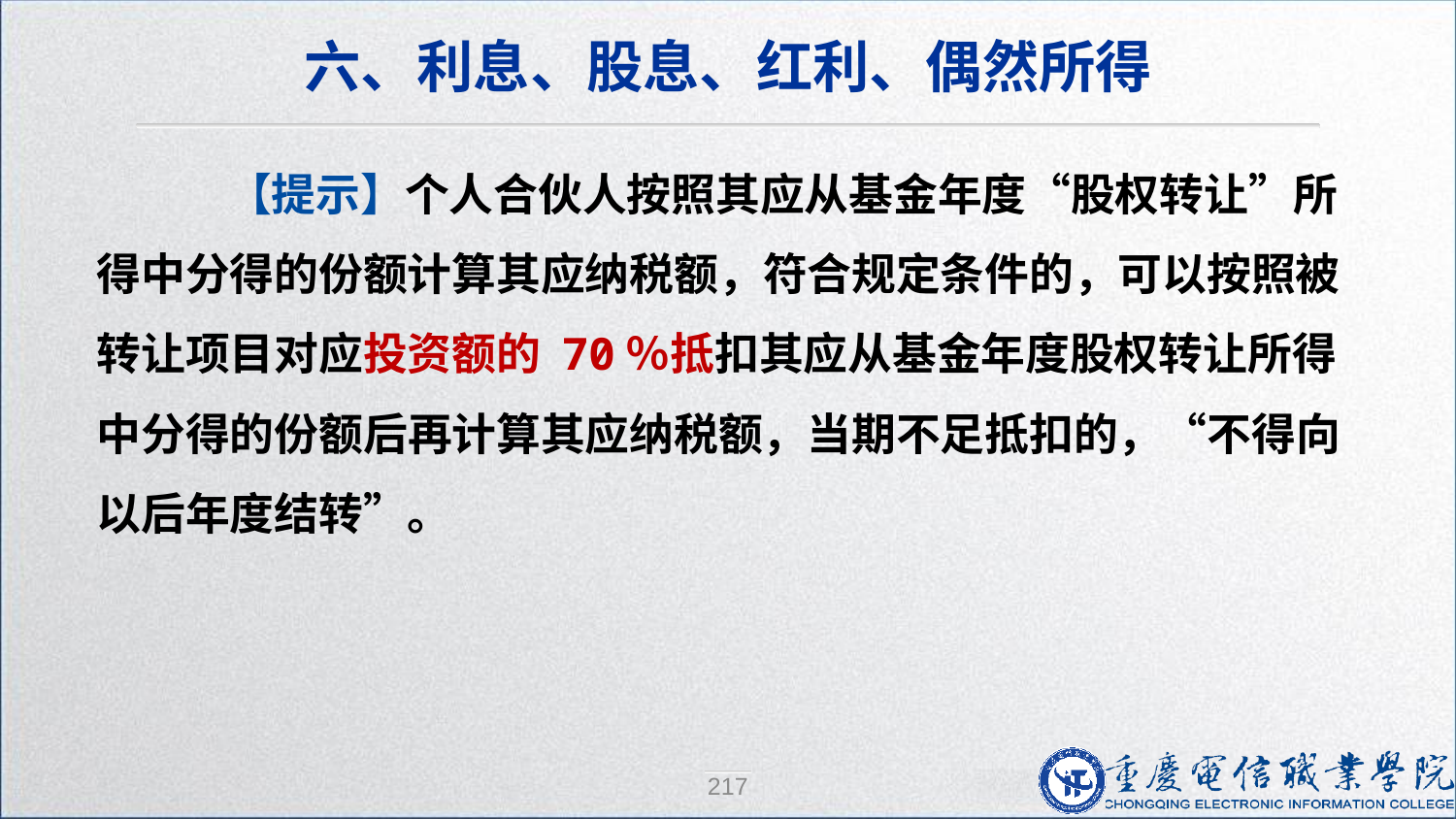

六、利息、股息、红利、偶然所得
　【提示】个人合伙人按照其应从基金年度“股权转让”所得中分得的份额计算其应纳税额，符合规定条件的，可以按照被转让项目对应投资额的 70％抵扣其应从基金年度股权转让所得中分得的份额后再计算其应纳税额，当期不足抵扣的，“不得向以后年度结转”。
217